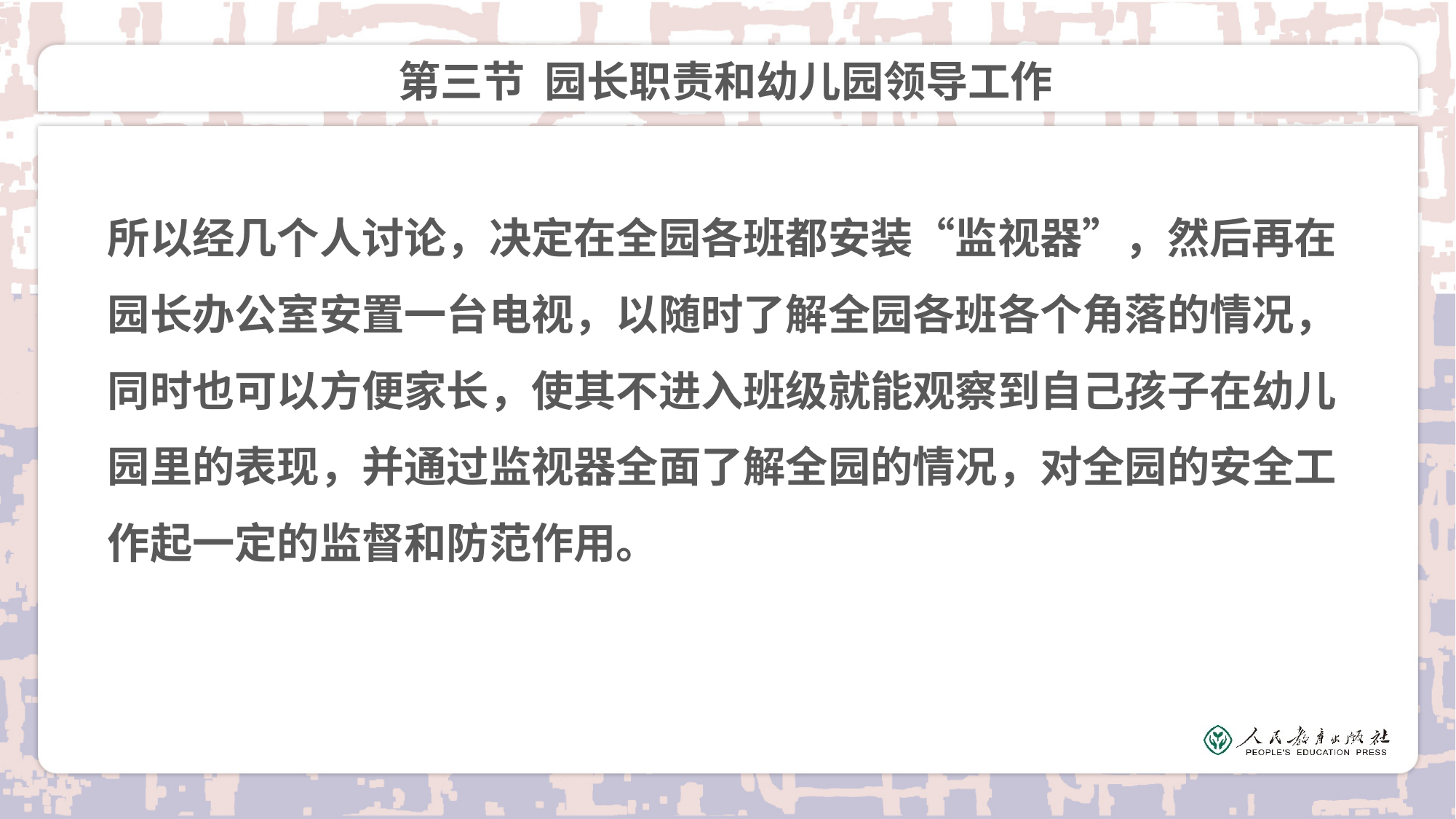

# 第三节  园长职责和幼儿园领导工作
所以经几个人讨论，决定在全园各班都安装“监视器”，然后再在园长办公室安置一台电视，以随时了解全园各班各个角落的情况，同时也可以方便家长，使其不进入班级就能观察到自己孩子在幼儿园里的表现，并通过监视器全面了解全园的情况，对全园的安全工作起一定的监督和防范作用。